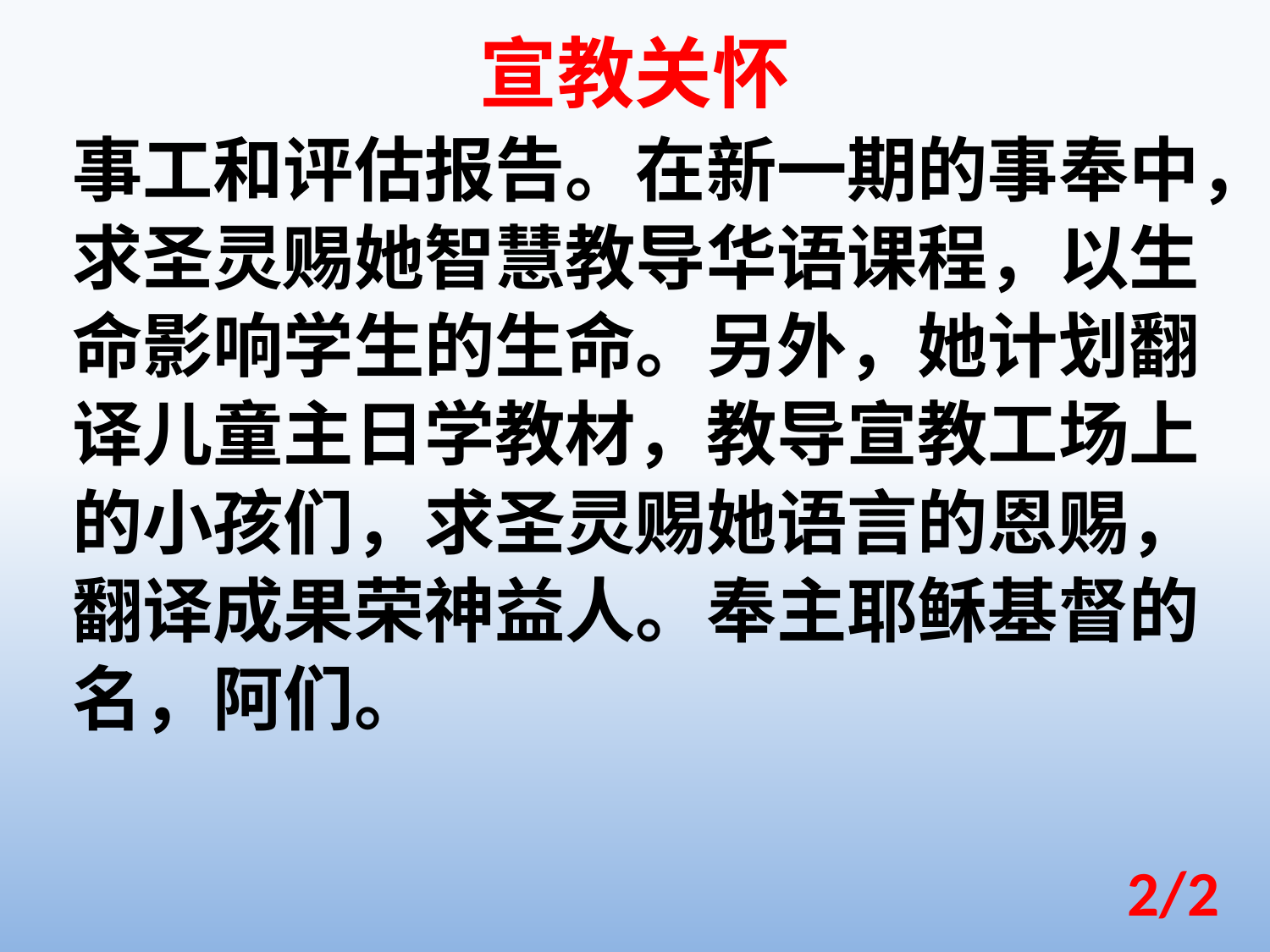

宣教关怀
事工和评估报告。在新一期的事奉中，求圣灵赐她智慧教导华语课程，以生命影响学生的生命。另外，她计划翻译儿童主日学教材，教导宣教工场上的小孩们，求圣灵赐她语言的恩赐，翻译成果荣神益人。奉主耶稣基督的名，阿们。
2/2